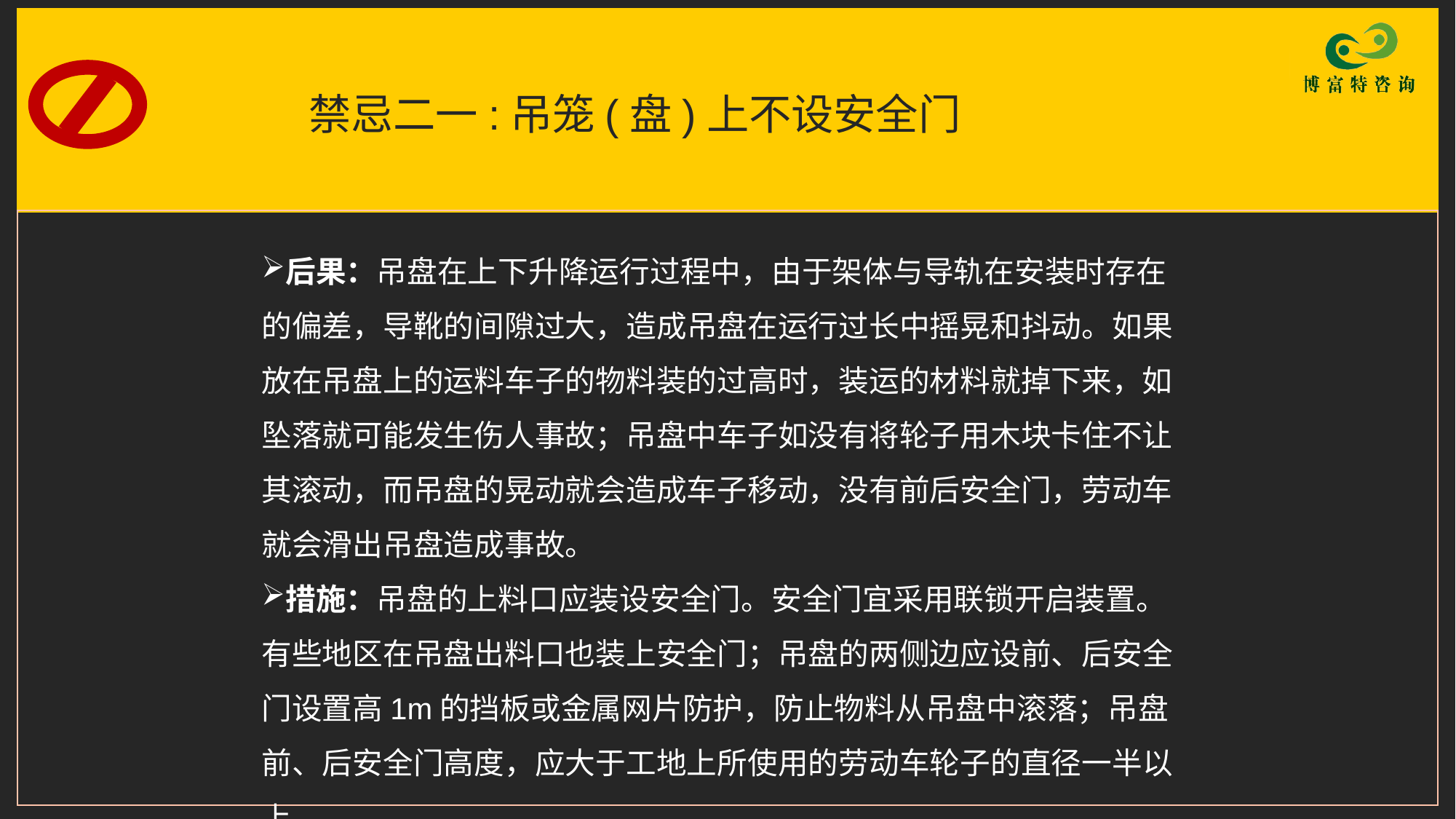

# 禁忌二一:吊笼(盘)上不设安全门
后果：吊盘在上下升降运行过程中，由于架体与导轨在安装时存在的偏差，导靴的间隙过大，造成吊盘在运行过长中摇晃和抖动。如果放在吊盘上的运料车子的物料装的过高时，装运的材料就掉下来，如坠落就可能发生伤人事故；吊盘中车子如没有将轮子用木块卡住不让其滚动，而吊盘的晃动就会造成车子移动，没有前后安全门，劳动车就会滑出吊盘造成事故。
措施：吊盘的上料口应装设安全门。安全门宜采用联锁开启装置。有些地区在吊盘出料口也装上安全门；吊盘的两侧边应设前、后安全门设置高1m的挡板或金属网片防护，防止物料从吊盘中滚落；吊盘前、后安全门高度，应大于工地上所使用的劳动车轮子的直径一半以上